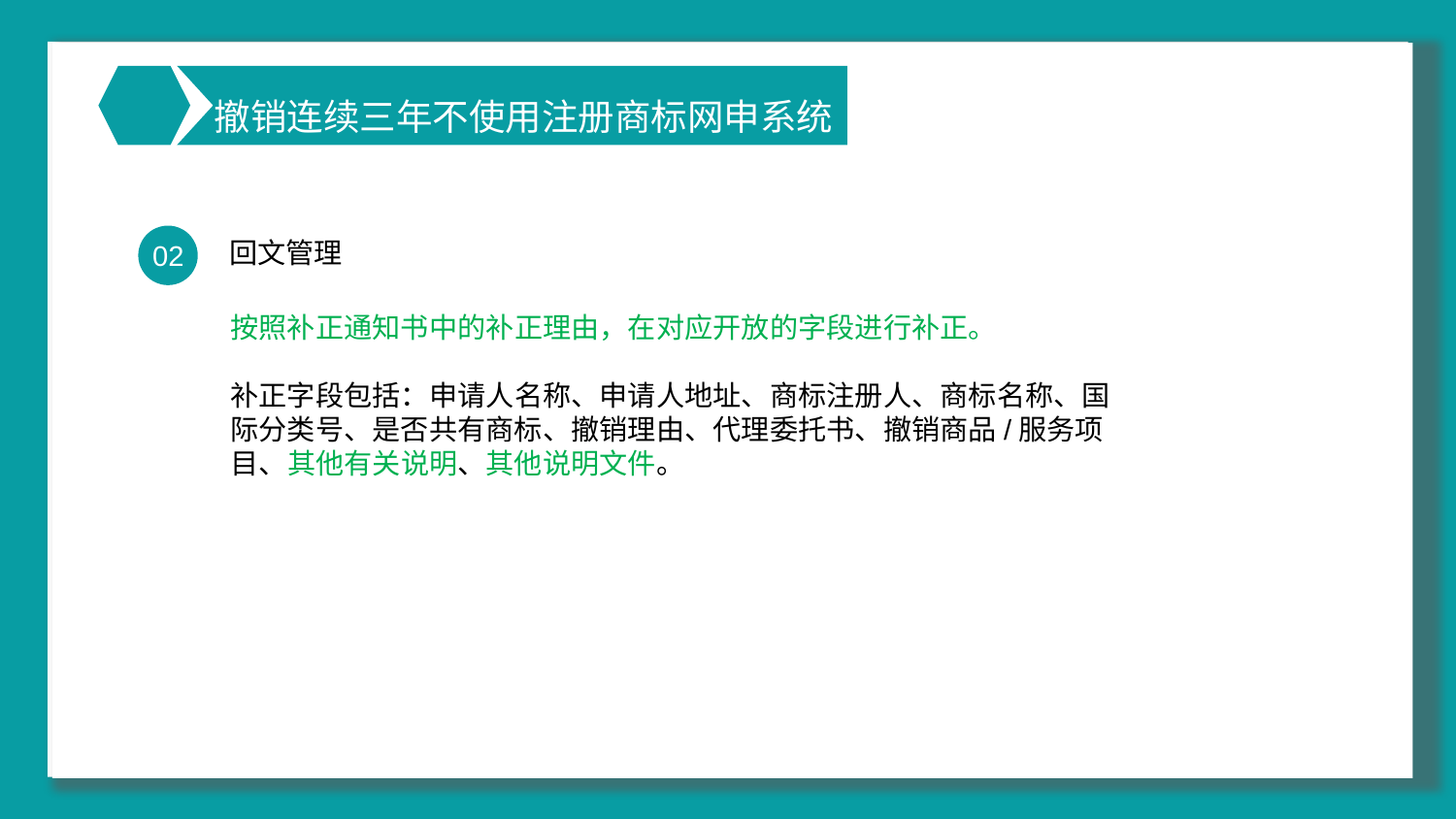

撤销连续三年不使用注册商标网申系统
选题的背景与意义

01

回文管理
02

按照补正通知书中的补正理由，在对应开放的字段进行补正。

补正字段包括：申请人名称、申请人地址、商标注册人、商标名称、国际分类号、是否共有商标、撤销理由、代理委托书、撤销商品/服务项目、其他有关说明、其他说明文件。

点击文本框即可进行编辑输入相关内容点击文本框即可进行编辑输入相关内容
点击文本框即可进行编辑输入相关内容点击文本框即可进行编辑输入相关内容

text
text

text
text
点击文本框即可进行编辑输入相关内容点击文本框即可进行编辑输入相关内容
点击文本框即可进行编辑输入相关内容点击文本框即可进行编辑输入相关内容